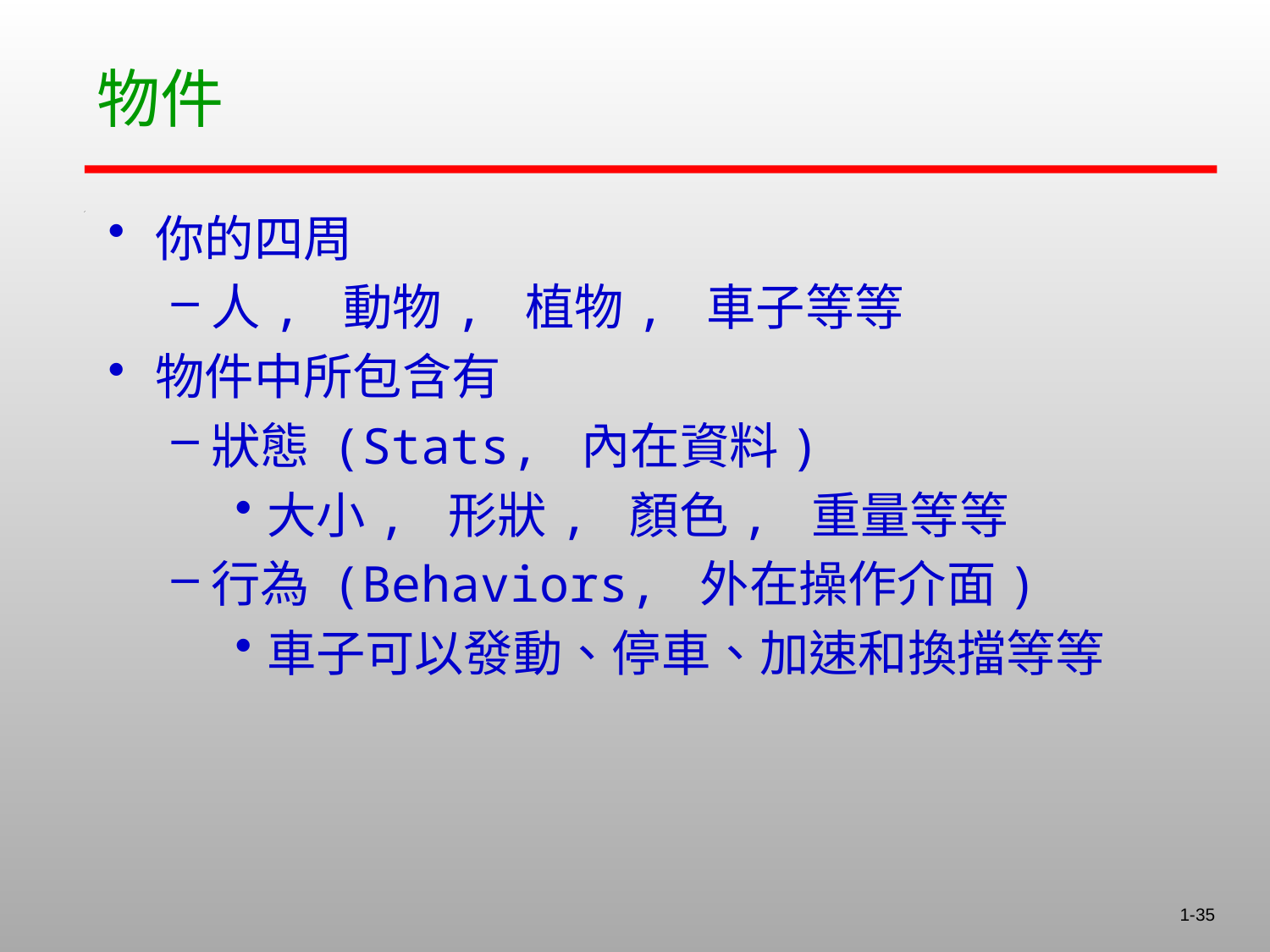

# 物件
你的四周
人, 動物, 植物, 車子等等
物件中所包含有
狀態 (Stats, 內在資料)
大小, 形狀, 顏色, 重量等等
行為 (Behaviors, 外在操作介面)
車子可以發動、停車、加速和換擋等等
1-35